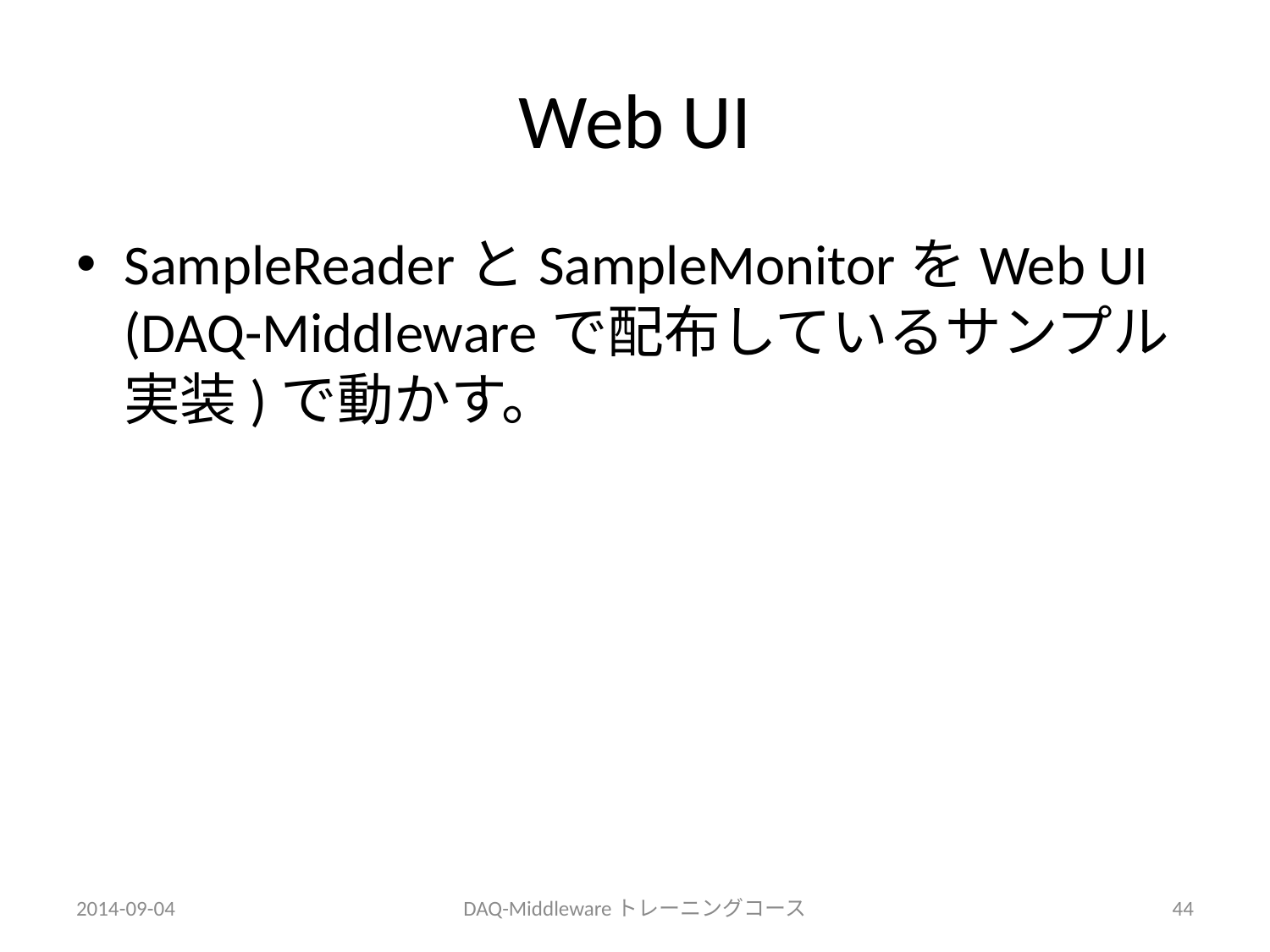

# Web UI
SampleReaderとSampleMonitorをWeb UI (DAQ-Middlewareで配布しているサンプル実装)で動かす。
2014-09-04
DAQ-Middlewareトレーニングコース
44